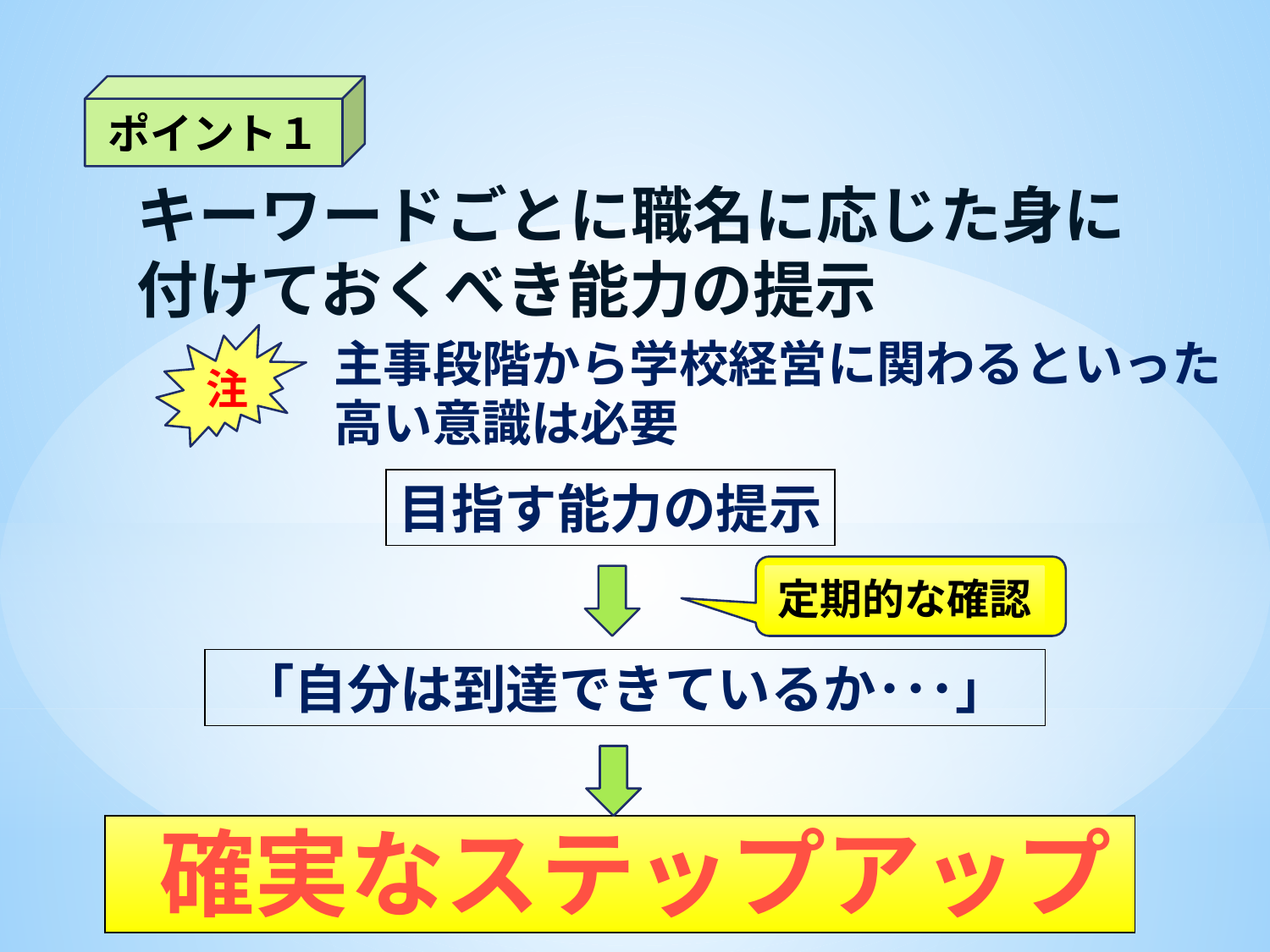

ポイント１
キーワードごとに職名に応じた身に
付けておくべき能力の提示
注
主事段階から学校経営に関わるといった
高い意識は必要
目指す能力の提示

定期的な確認
「自分は到達できているか･･･」

確実なステップアップ